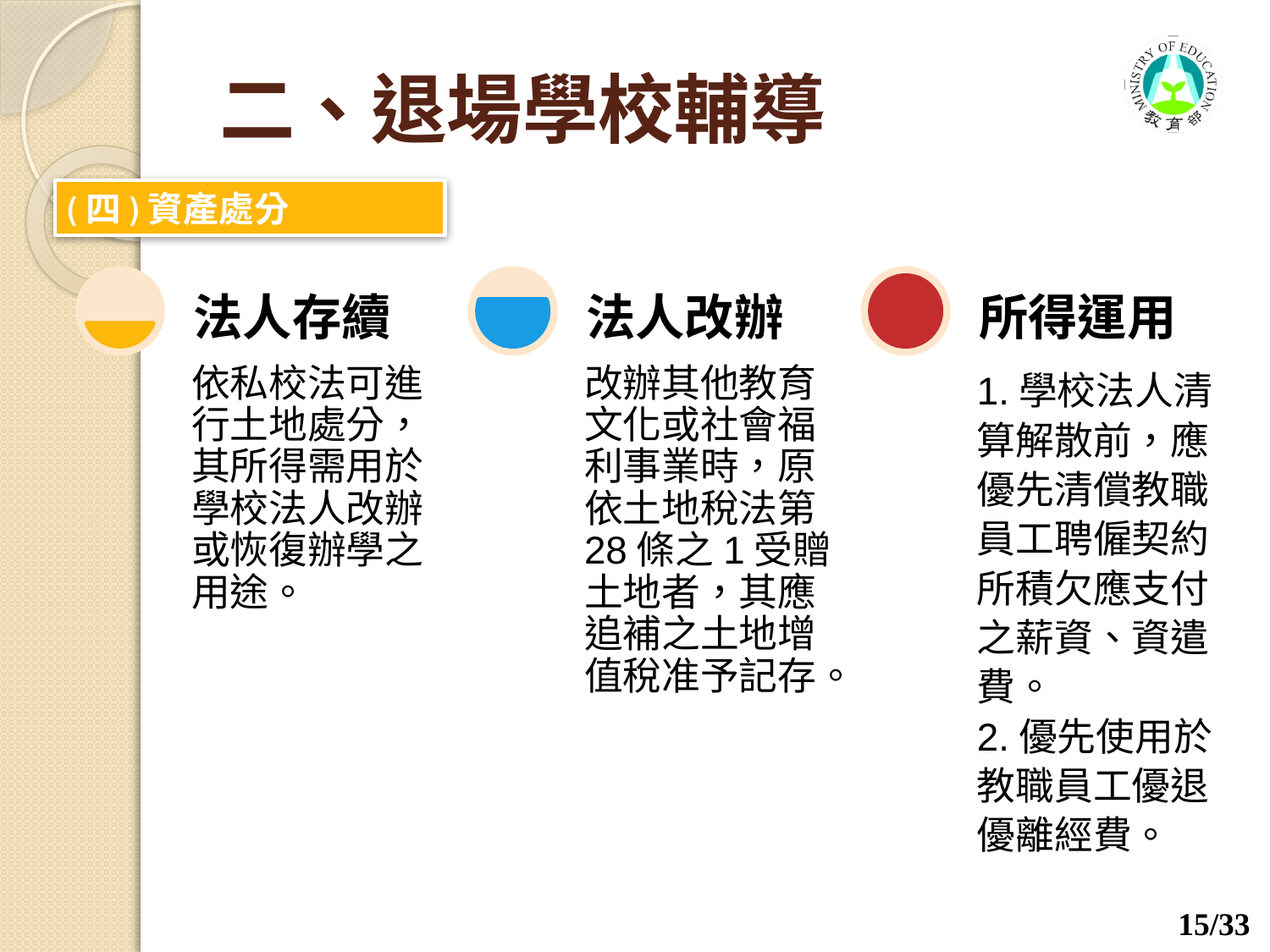

二、退場學校輔導
(四)資產處分
依私校法可進行土地處分，其所得需用於學校法人改辦或恢復辦學之用途。
法人存續
改辦其他教育文化或社會福利事業時，原依土地稅法第28條之1受贈土地者，其應追補之土地增值稅准予記存。
法人改辦
1.學校法人清算解散前，應優先清償教職員工聘僱契約所積欠應支付之薪資、資遣費。
2.優先使用於教職員工優退優離經費。
所得運用